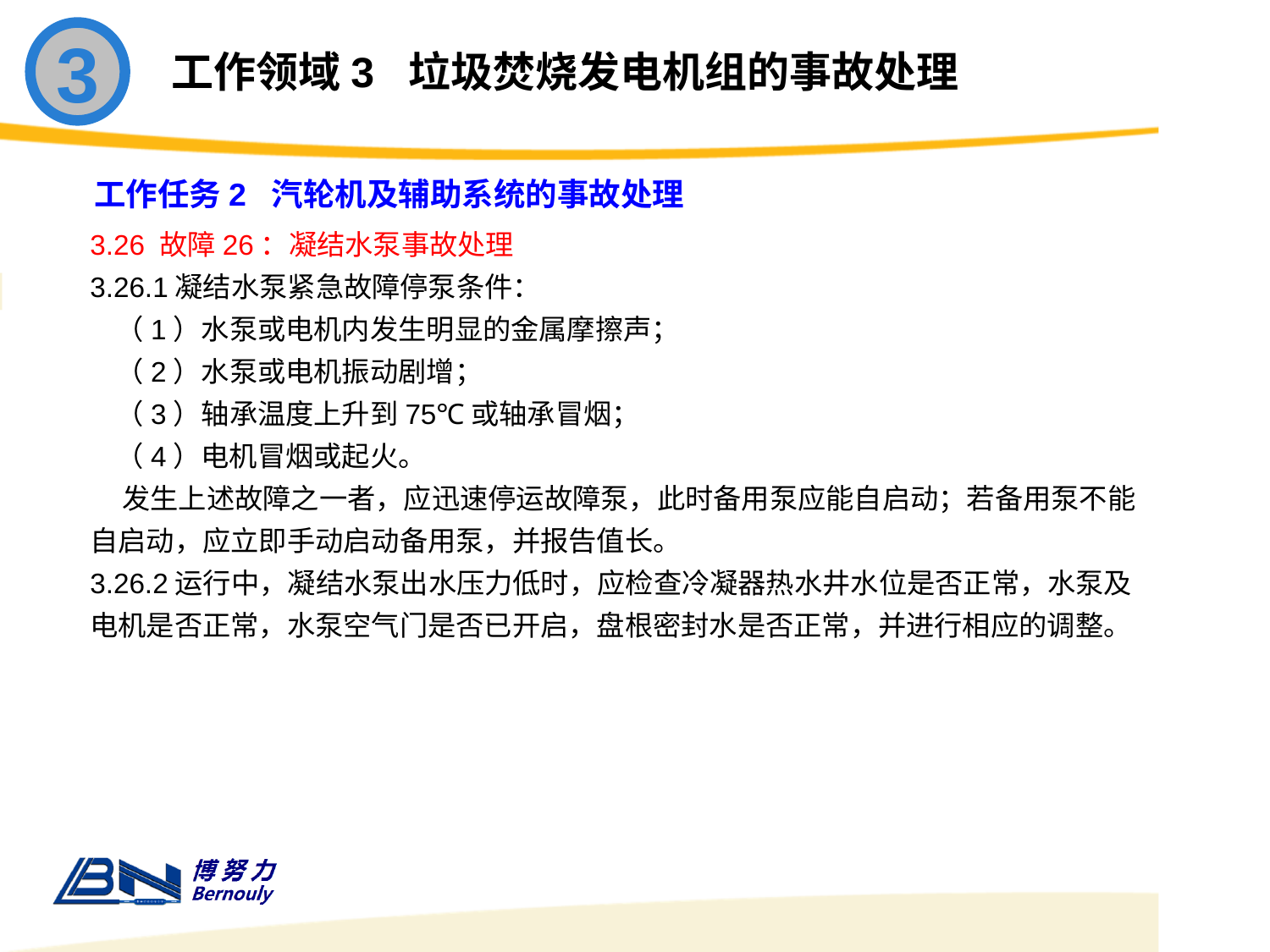

3
工作领域3  垃圾焚烧发电机组的事故处理
工作任务2  汽轮机及辅助系统的事故处理
3.26 故障26：凝结水泵事故处理
3.26.1凝结水泵紧急故障停泵条件：
   （1）水泵或电机内发生明显的金属摩擦声；
   （2）水泵或电机振动剧增；
   （3）轴承温度上升到75℃或轴承冒烟；
   （4）电机冒烟或起火。
    发生上述故障之一者，应迅速停运故障泵，此时备用泵应能自启动；若备用泵不能自启动，应立即手动启动备用泵，并报告值长。
3.26.2运行中，凝结水泵出水压力低时，应检查冷凝器热水井水位是否正常，水泵及电机是否正常，水泵空气门是否已开启，盘根密封水是否正常，并进行相应的调整。